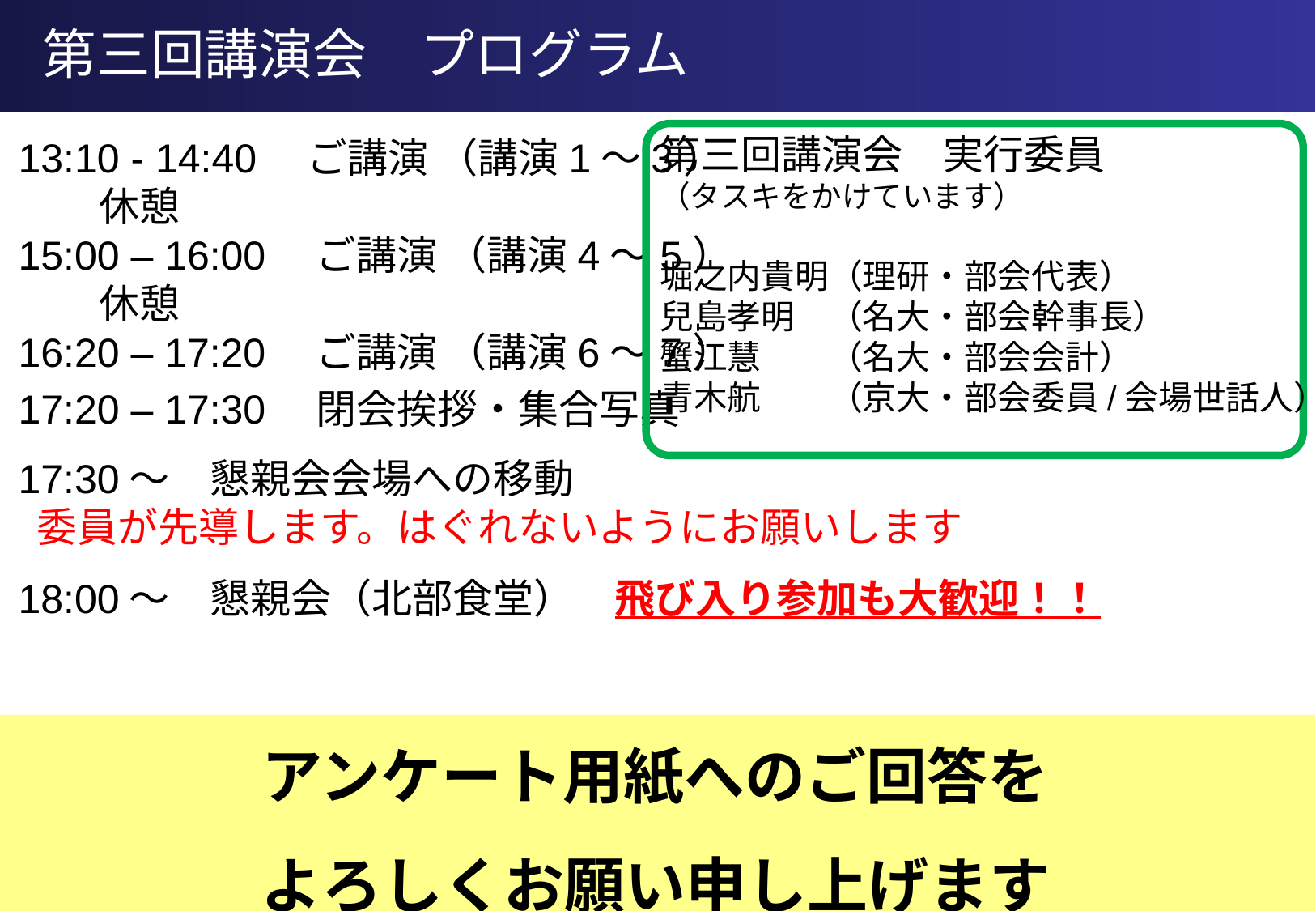

第三回講演会　プログラム
第三回講演会　実行委員
（タスキをかけています）

堀之内貴明（理研・部会代表）
兒島孝明　（名大・部会幹事長）
蟹江慧　　（名大・部会会計）
青木航　　（京大・部会委員/会場世話人）

13:10 - 14:40　ご講演 （講演1～3）
　　休憩
15:00 – 16:00　ご講演 （講演4～5）
　　休憩
16:20 – 17:20　ご講演 （講演6～7）

17:20 – 17:30　閉会挨拶・集合写真

17:30～　懇親会会場への移動
 委員が先導します。はぐれないようにお願いします

18:00～　懇親会（北部食堂）　飛び入り参加も大歓迎！！
アンケート用紙へのご回答を
よろしくお願い申し上げます